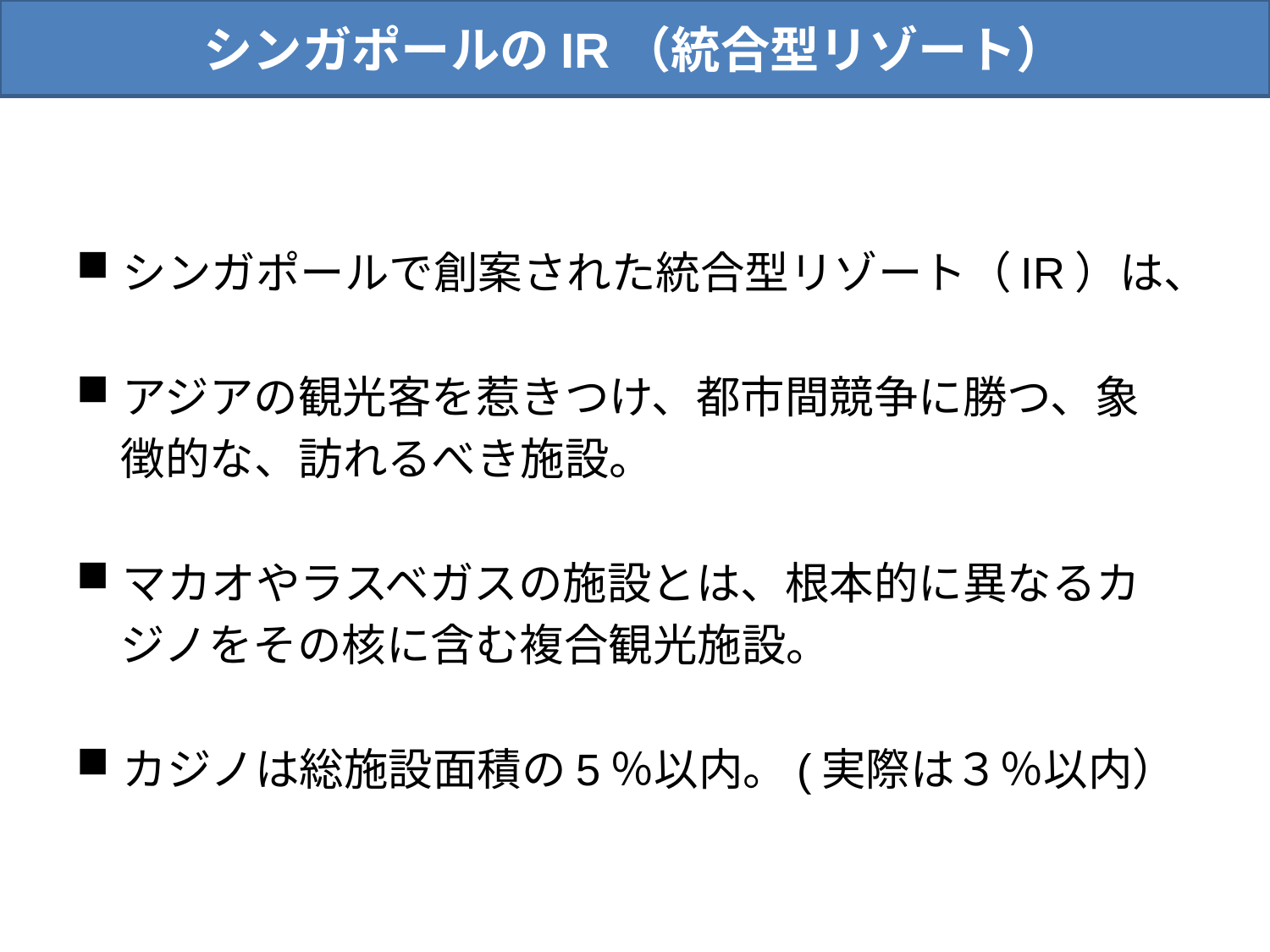

シンガポールのIR（統合型リゾート）

シンガポールで創案された統合型リゾート（IR）は、

アジアの観光客を惹きつけ、都市間競争に勝つ、象
　徴的な、訪れるべき施設。

マカオやラスベガスの施設とは、根本的に異なるカ
　ジノをその核に含む複合観光施設。

カジノは総施設面積の5％以内。(実際は３％以内）